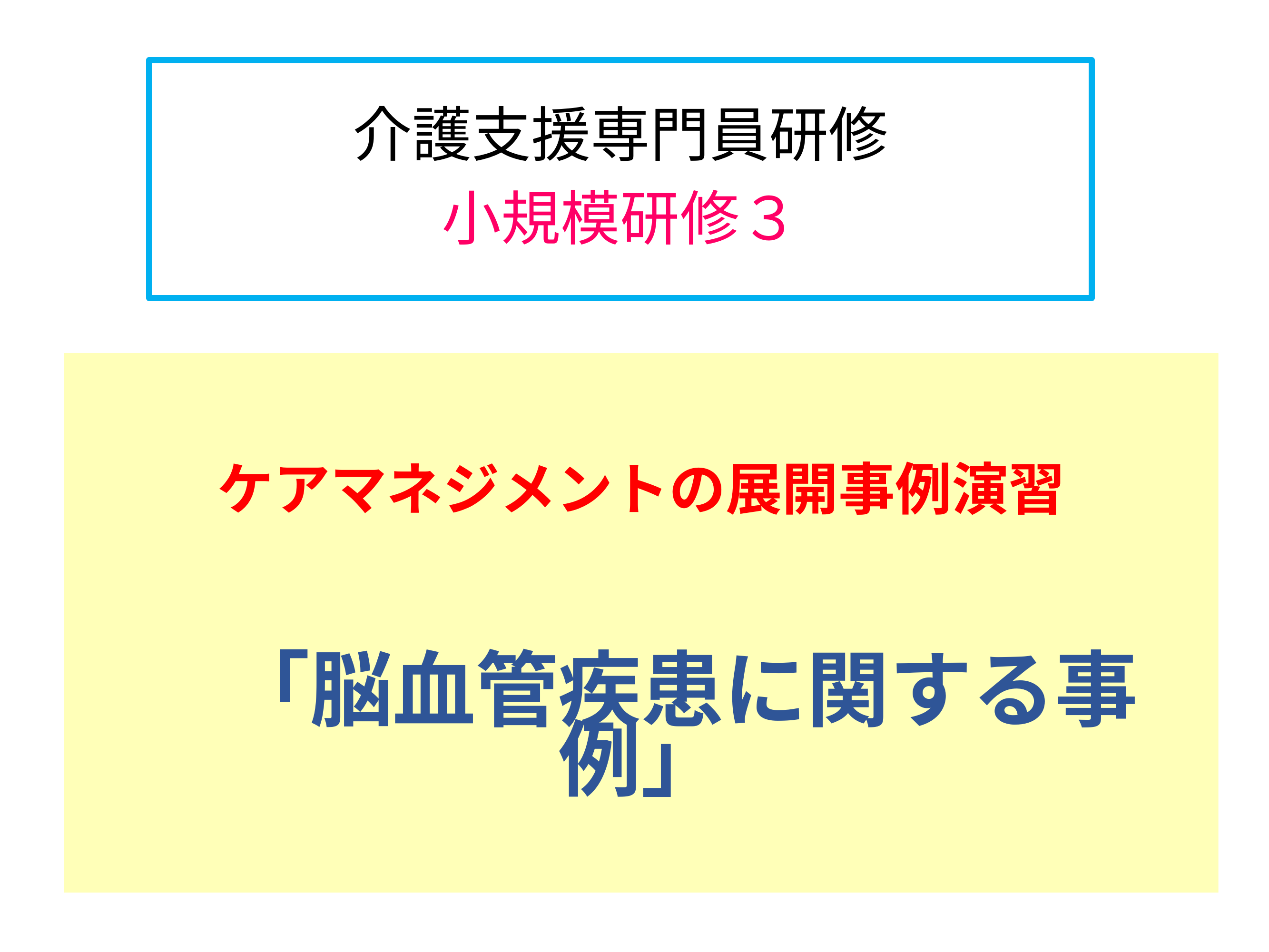

# 介護支援専門員研修 小規模研修３

ケアマネジメントの展開事例演習

　「脳血管疾患に関する事例」